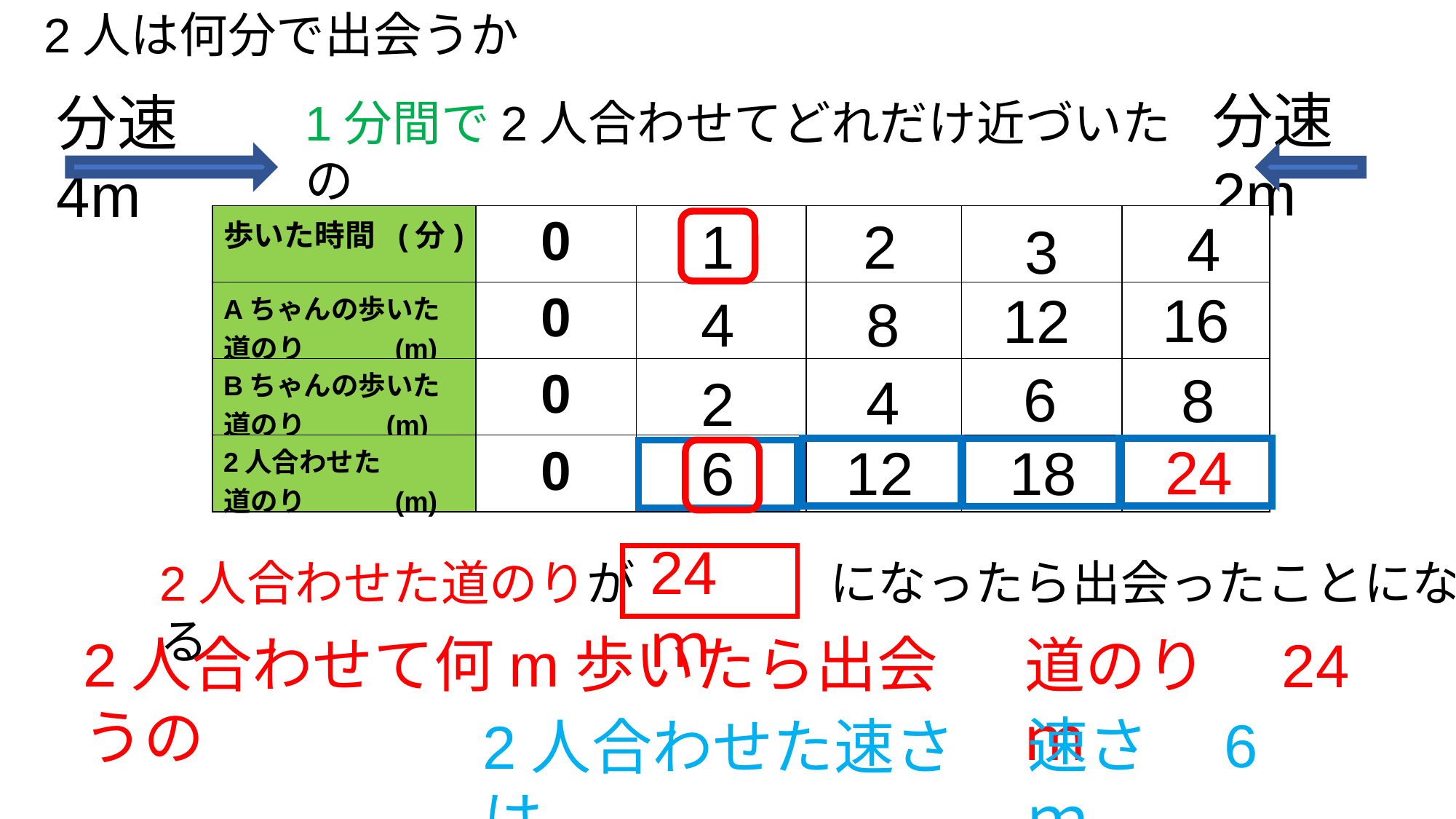

2人は何分で出会うか
分速2m
分速4m
1分間で2人合わせてどれだけ近づいたの

1
2
4
| 歩いた時間 (分) | 0 |  |  |  |  |
| --- | --- | --- | --- | --- | --- |
| Aちゃんの歩いた 道のり　　　(m) | 0 |  |  |  |  |
| Bちゃんの歩いた 道のり 　　 (m) | 0 |  |  |  |  |
| 2人合わせた 道のり　　　(m) | 0 |  |  |  |  |
3

16
12
4
8
6
8
4
2
24
6
18
12

24ｍ

2人合わせた道のりが　　　　になったら出会ったことになる
2人合わせて何m歩いたら出会うの
道のり　24ｍ
速さ　6ｍ
2人合わせた速さは